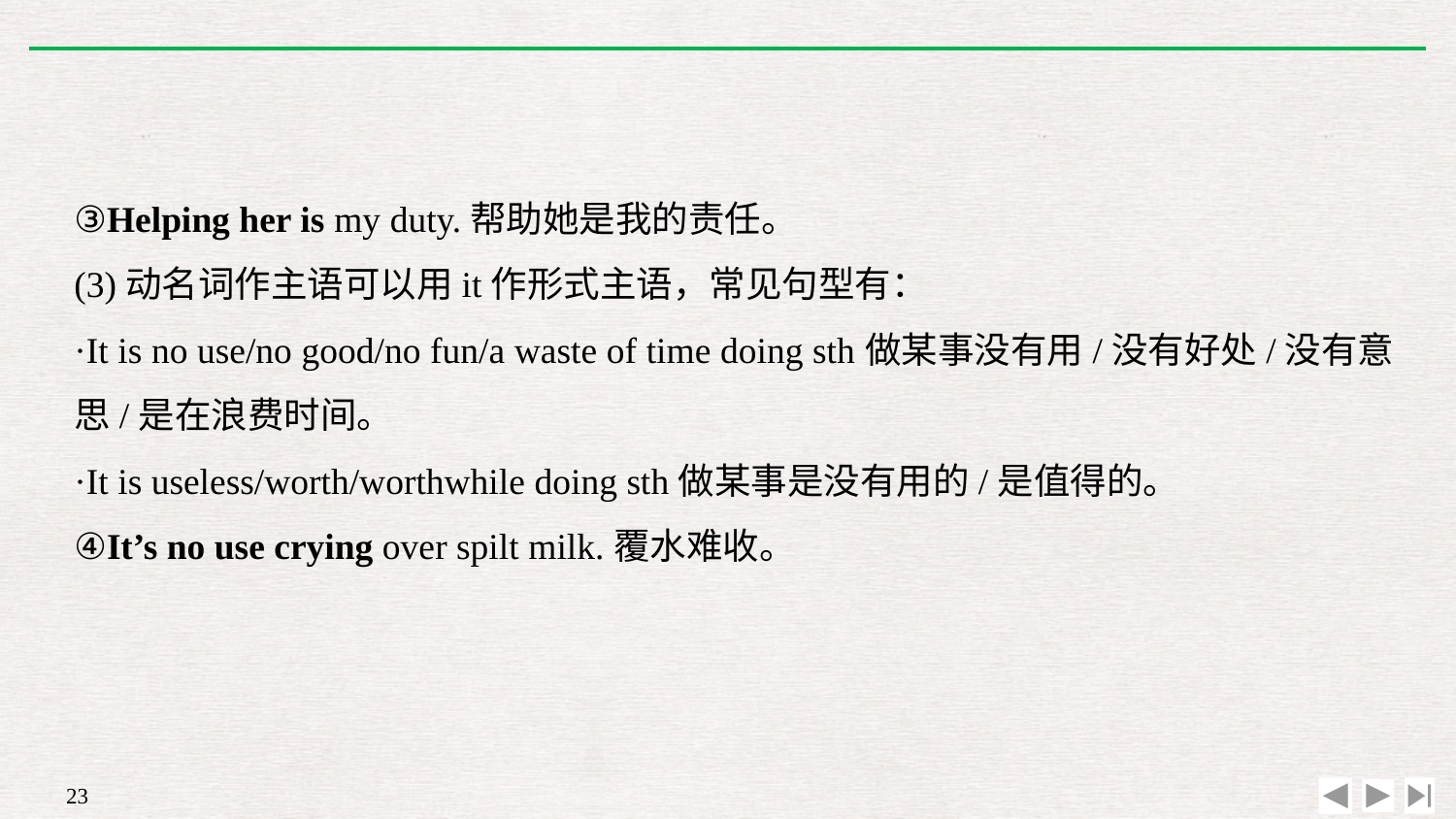

③Helping her is my duty.帮助她是我的责任。
(3)动名词作主语可以用it作形式主语，常见句型有：
·It is no use/no good/no fun/a waste of time doing sth做某事没有用/没有好处/没有意思/是在浪费时间。
·It is useless/worth/worthwhile doing sth做某事是没有用的/是值得的。
④It’s no use crying over spilt milk.覆水难收。